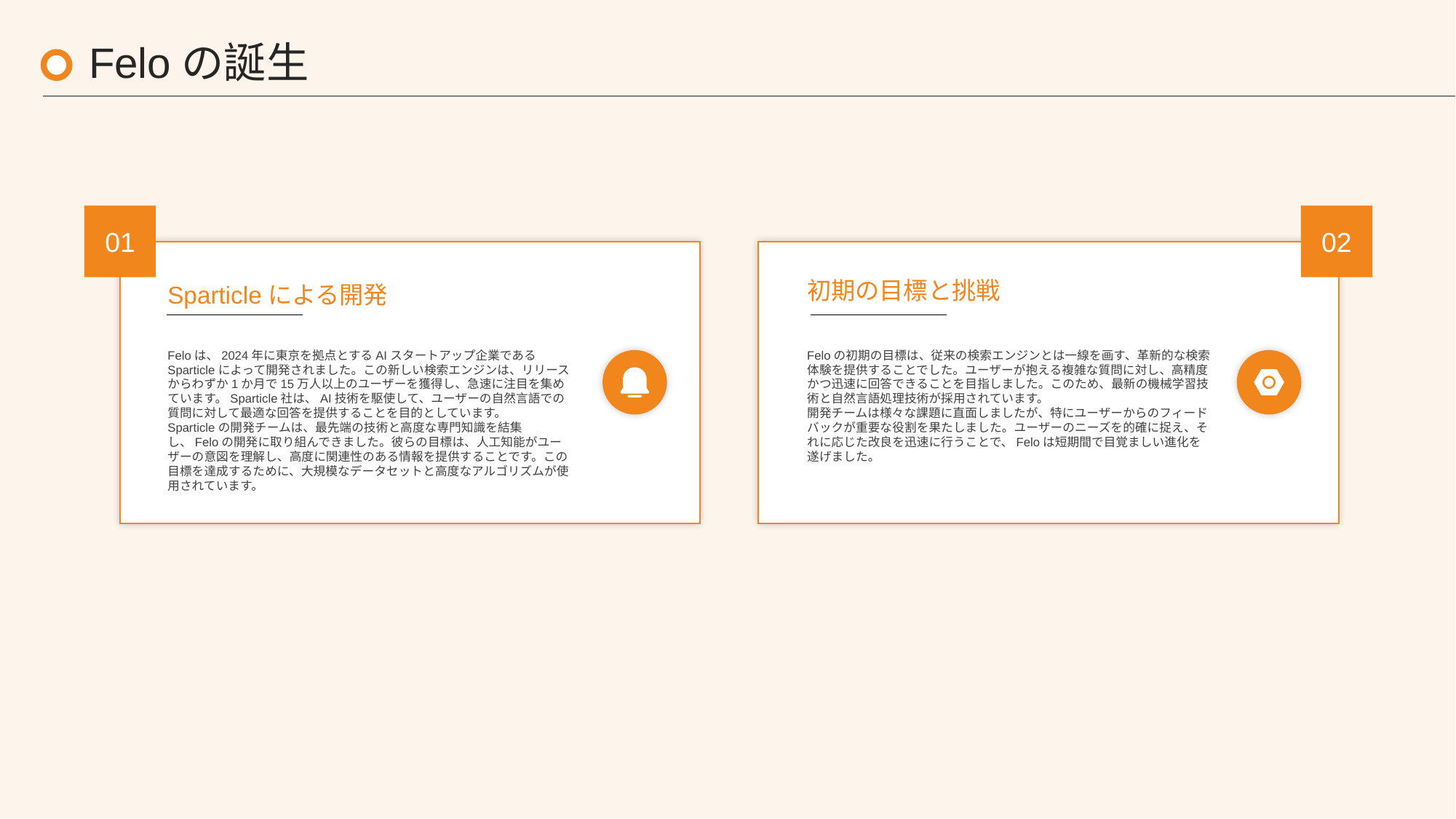

Feloの誕生

01
02

Sparticleによる開発
初期の目標と挑戦
Feloは、2024年に東京を拠点とするAIスタートアップ企業であるSparticleによって開発されました。この新しい検索エンジンは、リリースからわずか1か月で15万人以上のユーザーを獲得し、急速に注目を集めています。Sparticle社は、AI技術を駆使して、ユーザーの自然言語での質問に対して最適な回答を提供することを目的としています。
Sparticleの開発チームは、最先端の技術と高度な専門知識を結集し、Feloの開発に取り組んできました。彼らの目標は、人工知能がユーザーの意図を理解し、高度に関連性のある情報を提供することです。この目標を達成するために、大規模なデータセットと高度なアルゴリズムが使用されています。
Feloの初期の目標は、従来の検索エンジンとは一線を画す、革新的な検索体験を提供することでした。ユーザーが抱える複雑な質問に対し、高精度かつ迅速に回答できることを目指しました。このため、最新の機械学習技術と自然言語処理技術が採用されています。
開発チームは様々な課題に直面しましたが、特にユーザーからのフィードバックが重要な役割を果たしました。ユーザーのニーズを的確に捉え、それに応じた改良を迅速に行うことで、Feloは短期間で目覚ましい進化を遂げました。